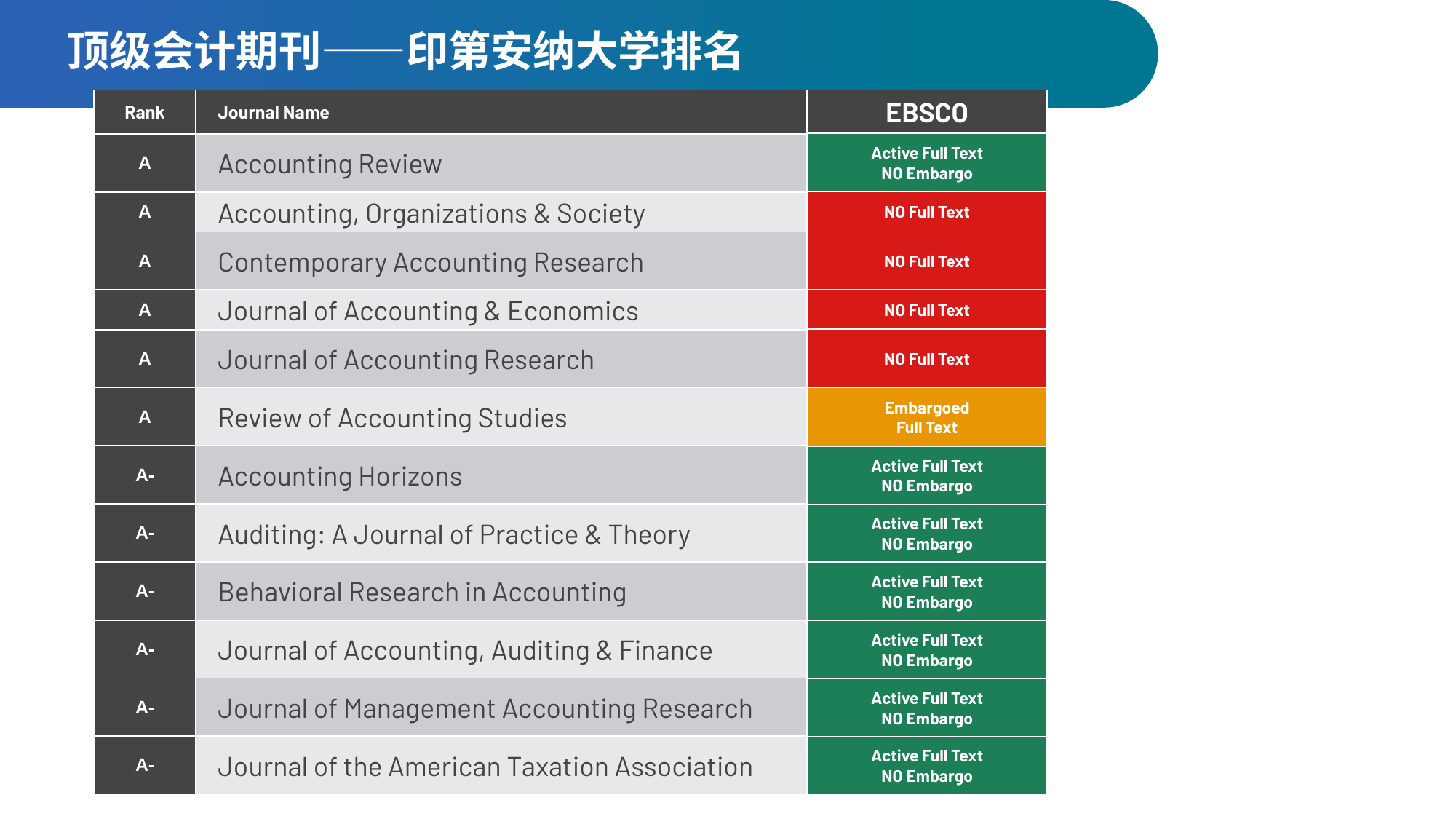

顶级会计期刊——印第安纳大学排名
| Rank | Journal Name | EBSCO |
| --- | --- | --- |
| A | Accounting Review |  |
| A | Accounting, Organizations & Society |  |
| A | Contemporary Accounting Research |  |
| A | Journal of Accounting & Economics |  |
| A | Journal of Accounting Research |  |
| A | Review of Accounting Studies |  |
| A- | Accounting Horizons |  |
| A- | Auditing: A Journal of Practice & Theory |  |
| A- | Behavioral Research in Accounting |  |
| A- | Journal of Accounting, Auditing & Finance |  |
| A- | Journal of Management Accounting Research |  |
| A- | Journal of the American Taxation Association |  |
| Active Full Text NO Embargo |
| --- |
| NO Full Text |
| NO Full Text |
| NO Full Text |
| NO Full Text |
| Embargoed Full Text |
| Active Full Text NO Embargo |
| Active Full Text NO Embargo |
| Active Full Text NO Embargo |
| Active Full Text NO Embargo |
| Active Full Text NO Embargo |
| Active Full Text NO Embargo |